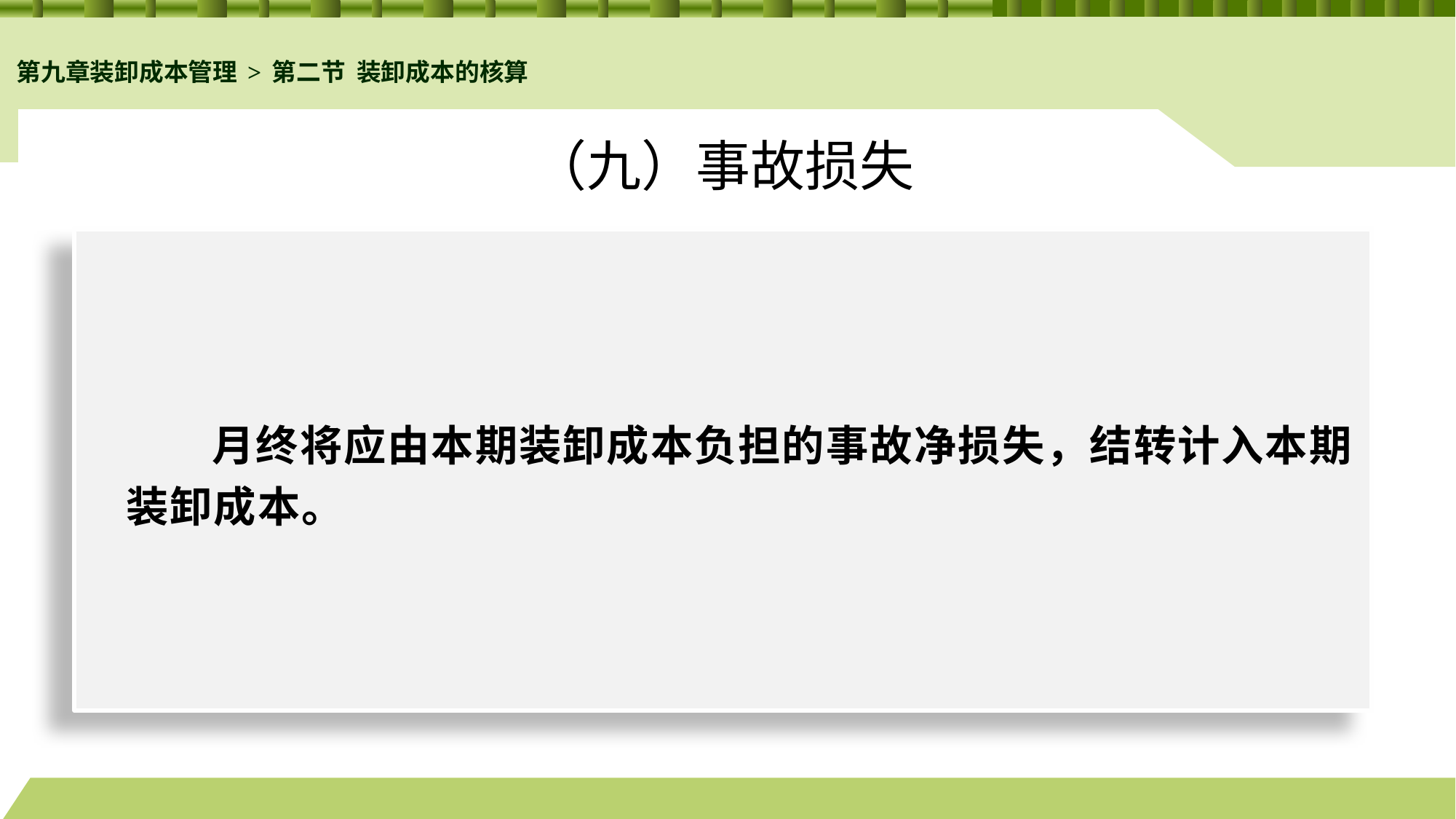

第九章装卸成本管理>第二节  装卸成本的核算
# （九）事故损失
月终将应由本期装卸成本负担的事故净损失，结转计入本期装卸成本。